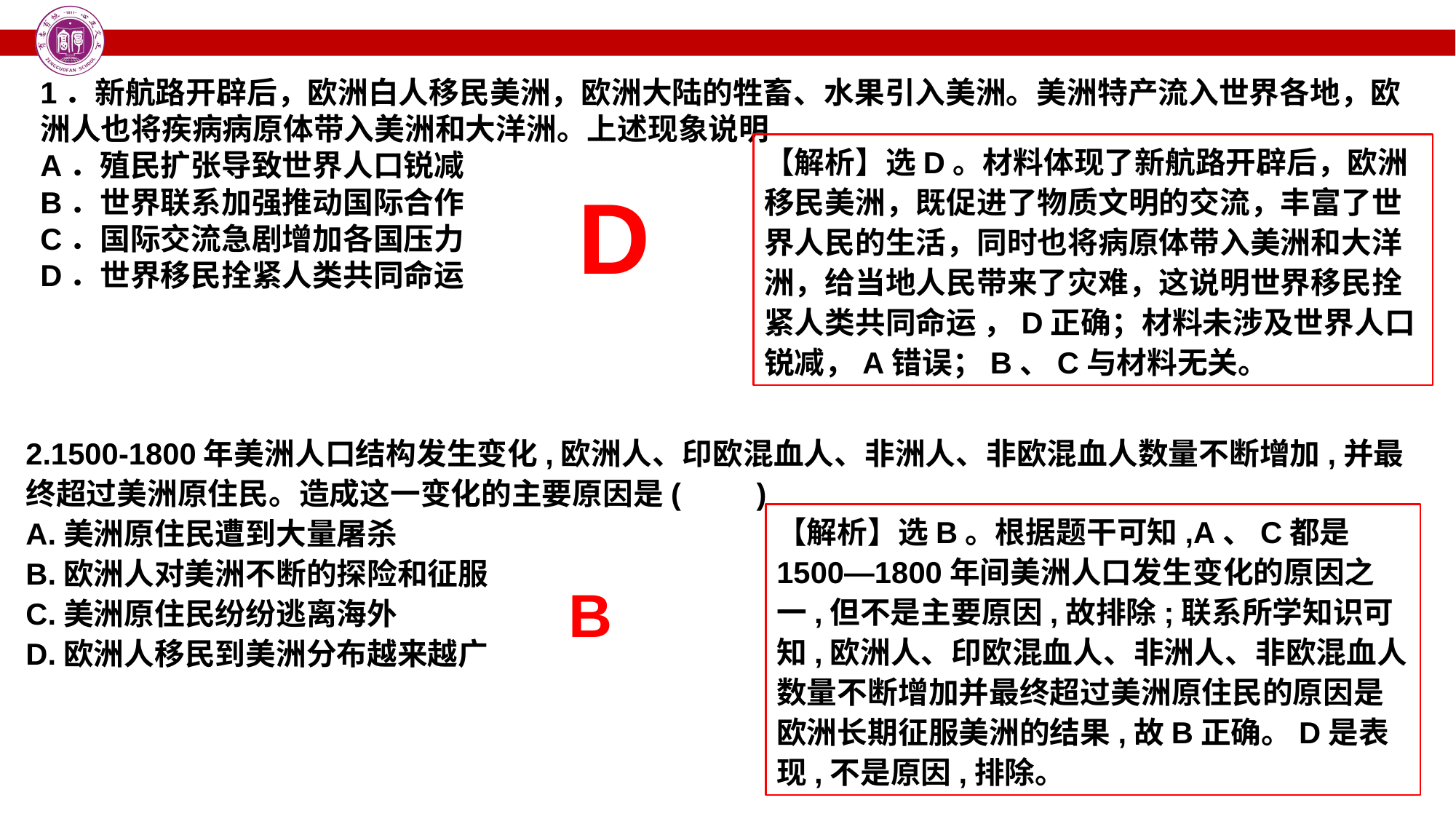

1．新航路开辟后，欧洲白人移民美洲，欧洲大陆的牲畜、水果引入美洲。美洲特产流入世界各地，欧洲人也将疾病病原体带入美洲和大洋洲。上述现象说明A．殖民扩张导致世界人口锐减B．世界联系加强推动国际合作C．国际交流急剧增加各国压力D．世界移民拴紧人类共同命运
【解析】选D。材料体现了新航路开辟后，欧洲移民美洲，既促进了物质文明的交流，丰富了世界人民的生活，同时也将病原体带入美洲和大洋洲，给当地人民带来了灾难，这说明世界移民拴紧人类共同命运 ，D正确；材料未涉及世界人口锐减，A错误；B、C与材料无关。
D
2.1500-1800年美洲人口结构发生变化,欧洲人、印欧混血人、非洲人、非欧混血人数量不断增加,并最终超过美洲原住民。造成这一变化的主要原因是(　　)
A.美洲原住民遭到大量屠杀
B.欧洲人对美洲不断的探险和征服
C.美洲原住民纷纷逃离海外
D.欧洲人移民到美洲分布越来越广
【解析】选B。根据题干可知,A、C都是1500—1800年间美洲人口发生变化的原因之一,但不是主要原因,故排除;联系所学知识可知,欧洲人、印欧混血人、非洲人、非欧混血人数量不断增加并最终超过美洲原住民的原因是欧洲长期征服美洲的结果,故B正确。D是表现,不是原因,排除。
B